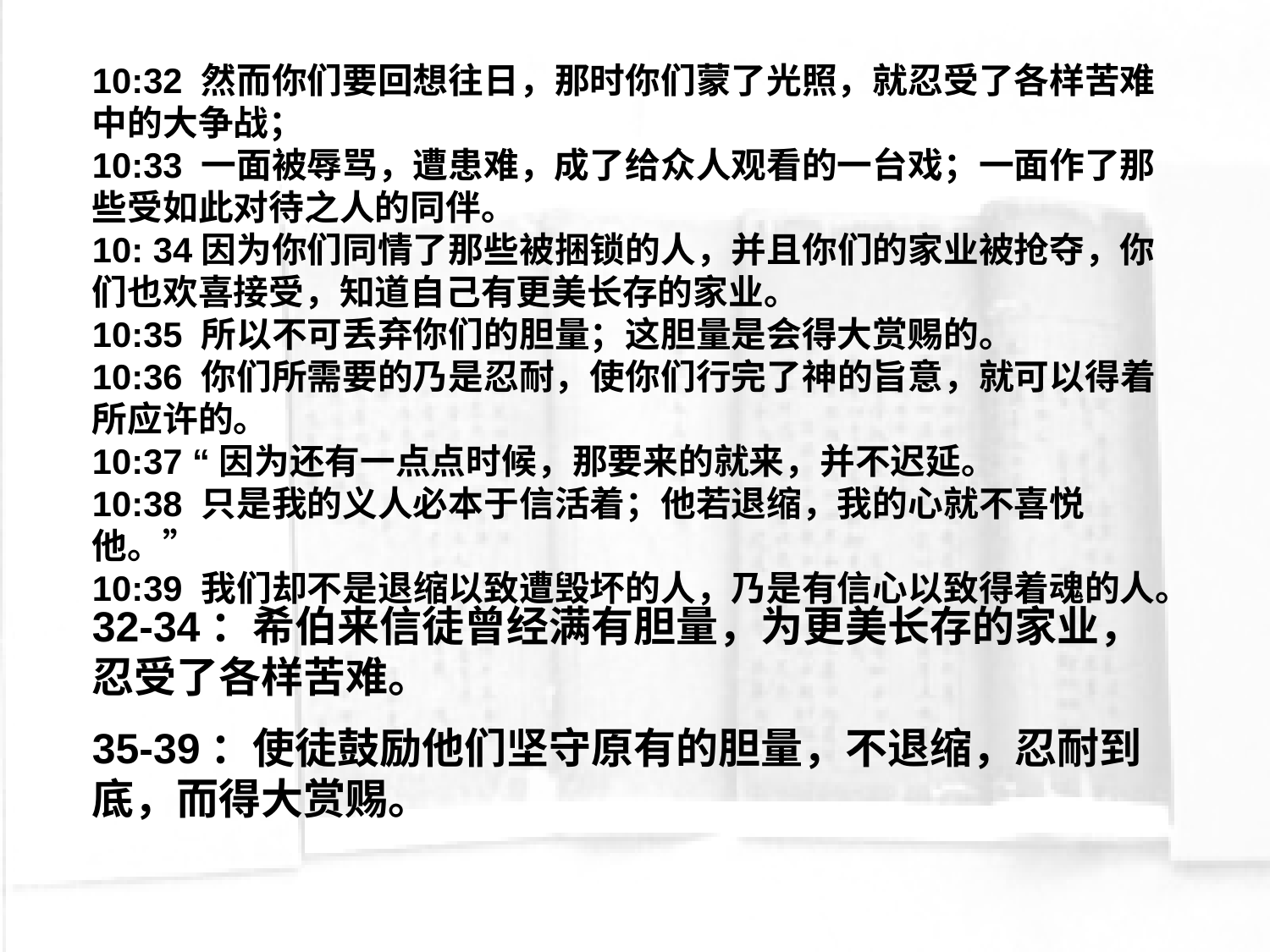

10:32 然而你们要回想往日，那时你们蒙了光照，就忍受了各样苦难中的大争战；
10:33 一面被辱骂，遭患难，成了给众人观看的一台戏；一面作了那些受如此对待之人的同伴。
10: 34因为你们同情了那些被捆锁的人，并且你们的家业被抢夺，你们也欢喜接受，知道自己有更美长存的家业。
10:35 所以不可丢弃你们的胆量；这胆量是会得大赏赐的。
10:36 你们所需要的乃是忍耐，使你们行完了神的旨意，就可以得着所应许的。
10:37 “因为还有一点点时候，那要来的就来，并不迟延。
10:38 只是我的义人必本于信活着；他若退缩，我的心就不喜悦他。”
10:39 我们却不是退缩以致遭毁坏的人，乃是有信心以致得着魂的人。
32-34：希伯来信徒曾经满有胆量，为更美长存的家业，忍受了各样苦难。
35-39：使徒鼓励他们坚守原有的胆量，不退缩，忍耐到底，而得大赏赐。